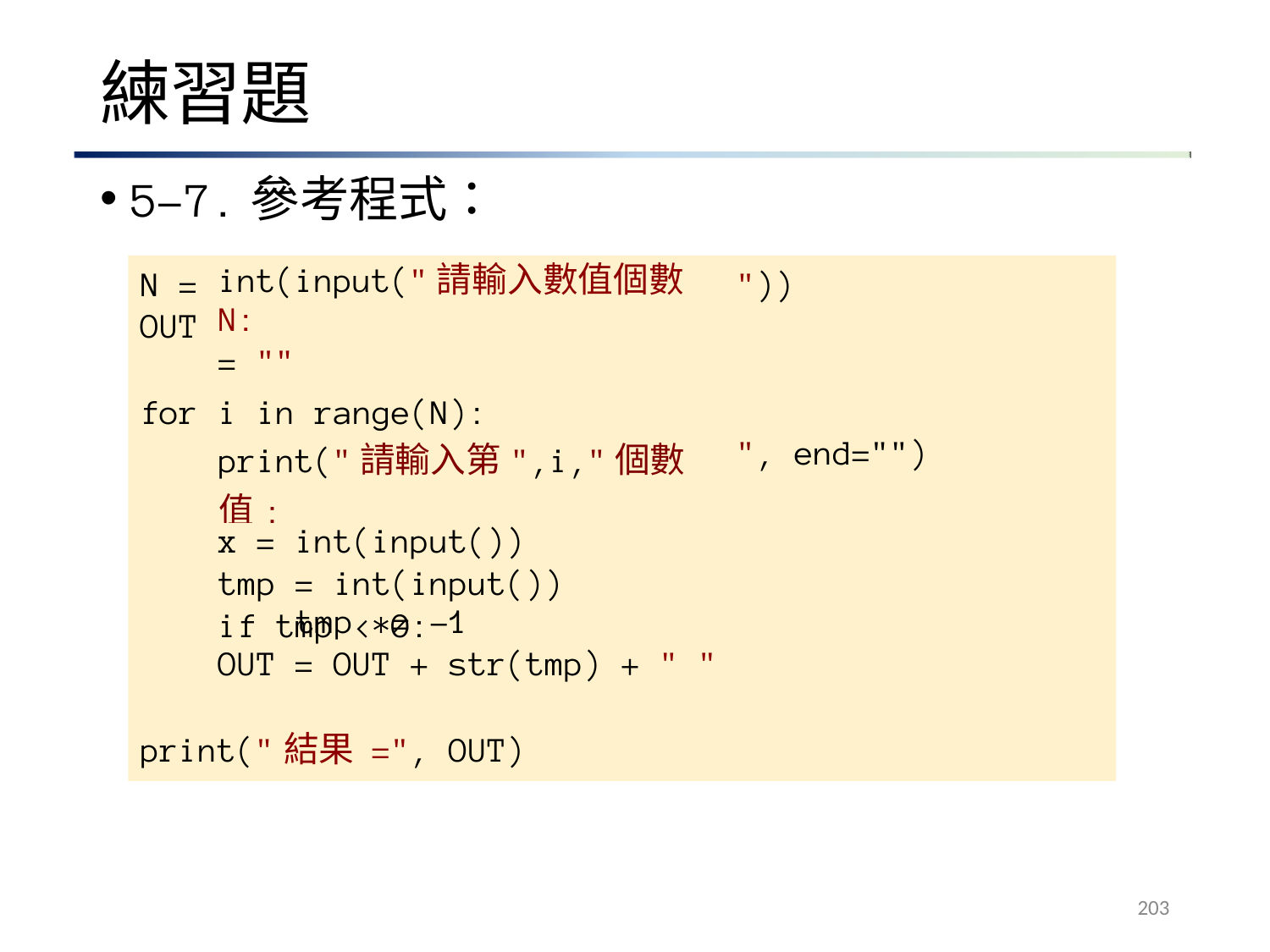

# 練習題
5-7.參考程式：

| N = OUT | int(input("請輸入數值個數N: = "" | ")) |
| --- | --- | --- |
| for | i in range(N): print("請輸入第",i,"個數值: | ", end="") |
|  | x = int(input()) |  |
|  | tmp = int(input()) |  |
|  | if tmp < 0: |  |
tmp *= -1
OUT = OUT + str(tmp) + " "

print("結果 =", OUT)
203